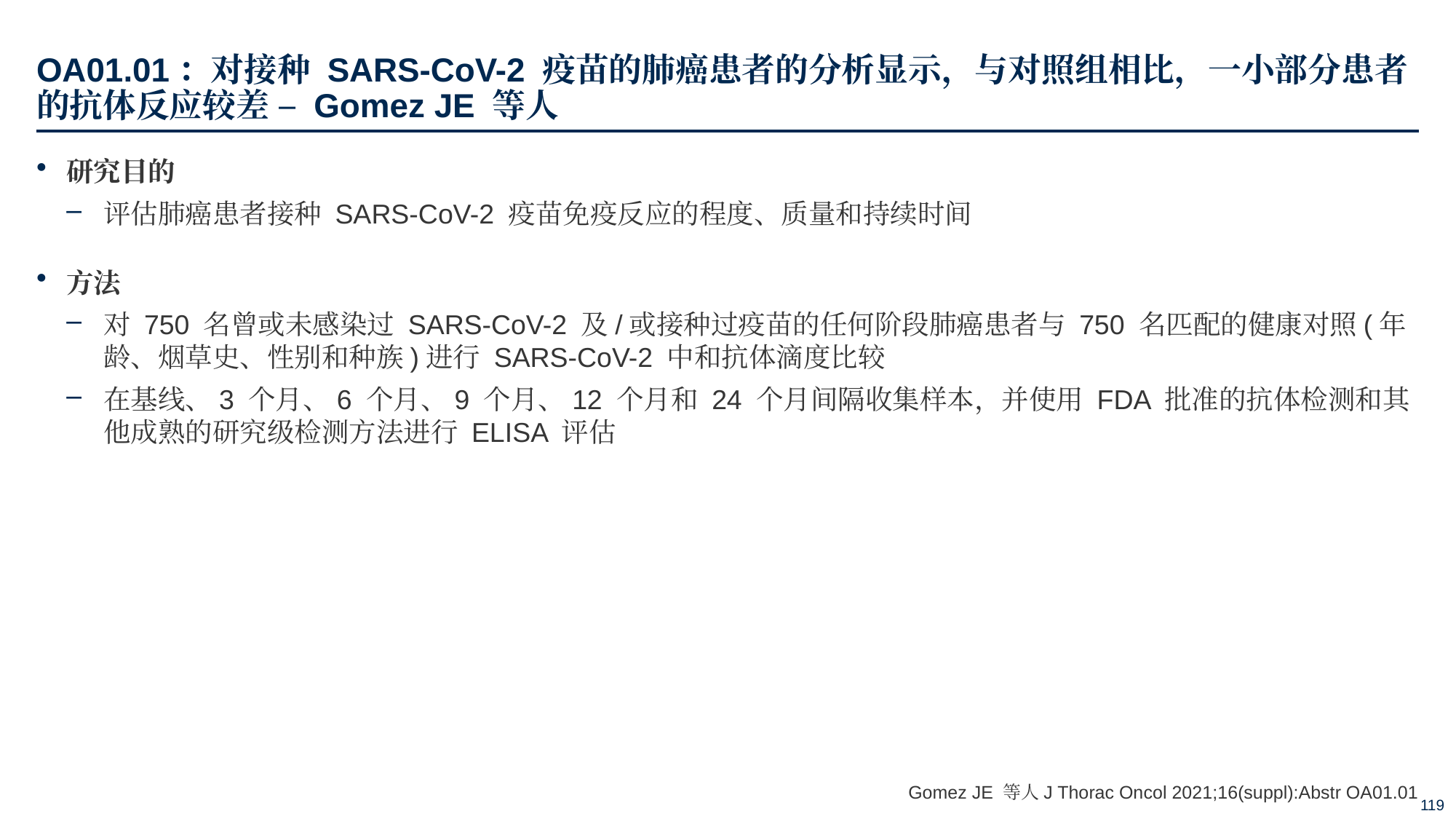

# OA01.01：对接种 SARS-CoV-2 疫苗的肺癌患者的分析显示，与对照组相比，一小部分患者的抗体反应较差 – Gomez JE 等人
研究目的
评估肺癌患者接种 SARS-CoV-2 疫苗免疫反应的程度、质量和持续时间
方法
对 750 名曾或未感染过 SARS-CoV-2 及/或接种过疫苗的任何阶段肺癌患者与 750 名匹配的健康对照(年龄、烟草史、性别和种族)进行 SARS-CoV-2 中和抗体滴度比较
在基线、3 个月、6 个月、9 个月、12 个月和 24 个月间隔收集样本，并使用 FDA 批准的抗体检测和其他成熟的研究级检测方法进行 ELISA 评估

Gomez JE 等人J Thorac Oncol 2021;16(suppl):Abstr OA01.01